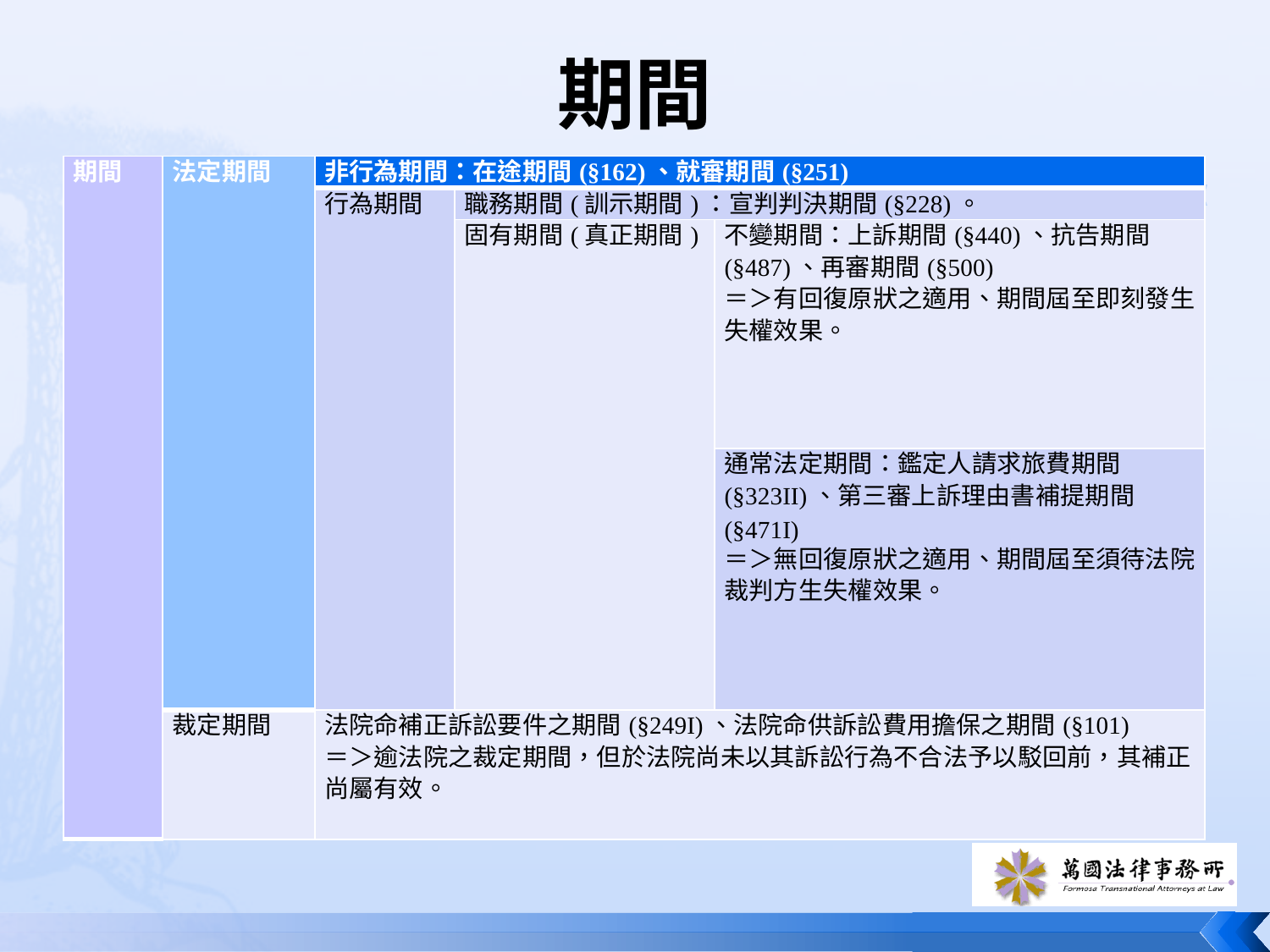

# 期間
| 期間 | 法定期間 | 非行為期間：在途期間(§162)、就審期間(§251) |  |  |
| --- | --- | --- | --- | --- |
|  |  | 行為期間 | 職務期間(訓示期間)：宣判判決期間(§228)。 |  |
|  |  |  | 固有期間(真正期間) | 不變期間：上訴期間(§440)、抗告期間(§487)、再審期間(§500) ＝＞有回復原狀之適用、期間屆至即刻發生失權效果。 |
|  |  |  |  | 通常法定期間：鑑定人請求旅費期間(§323II)、第三審上訴理由書補提期間(§471I) ＝＞無回復原狀之適用、期間屆至須待法院裁判方生失權效果。 |
|  | 裁定期間 | 法院命補正訴訟要件之期間(§249I)、法院命供訴訟費用擔保之期間(§101) ＝＞逾法院之裁定期間，但於法院尚未以其訴訟行為不合法予以駁回前，其補正尚屬有效。 |  |  |